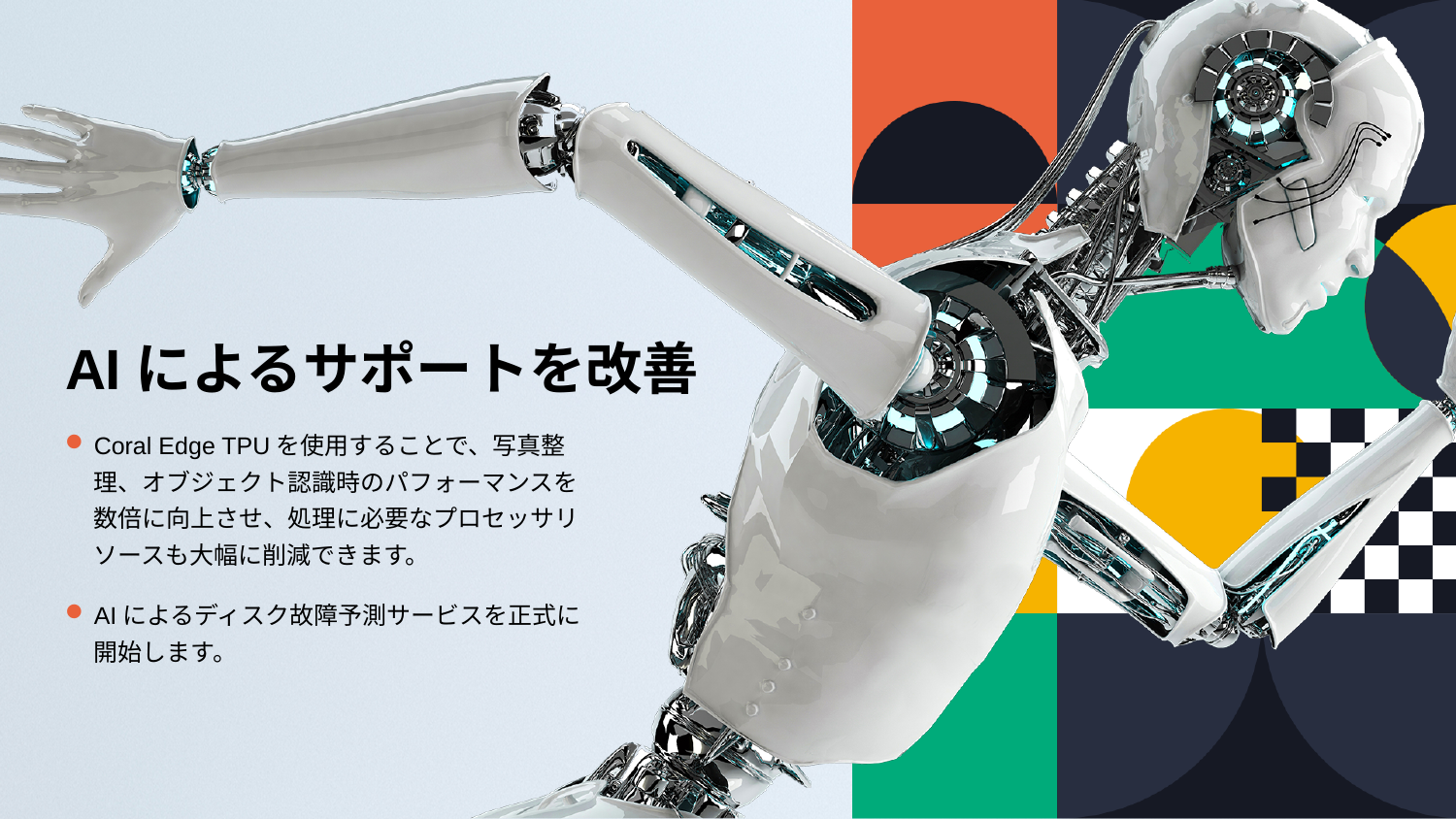

AIによるサポートを改善
Coral Edge TPUを使用することで、写真整理、オブジェクト認識時のパフォーマンスを数倍に向上させ、処理に必要なプロセッサリソースも大幅に削減できます。
AIによるディスク故障予測サービスを正式に開始します。